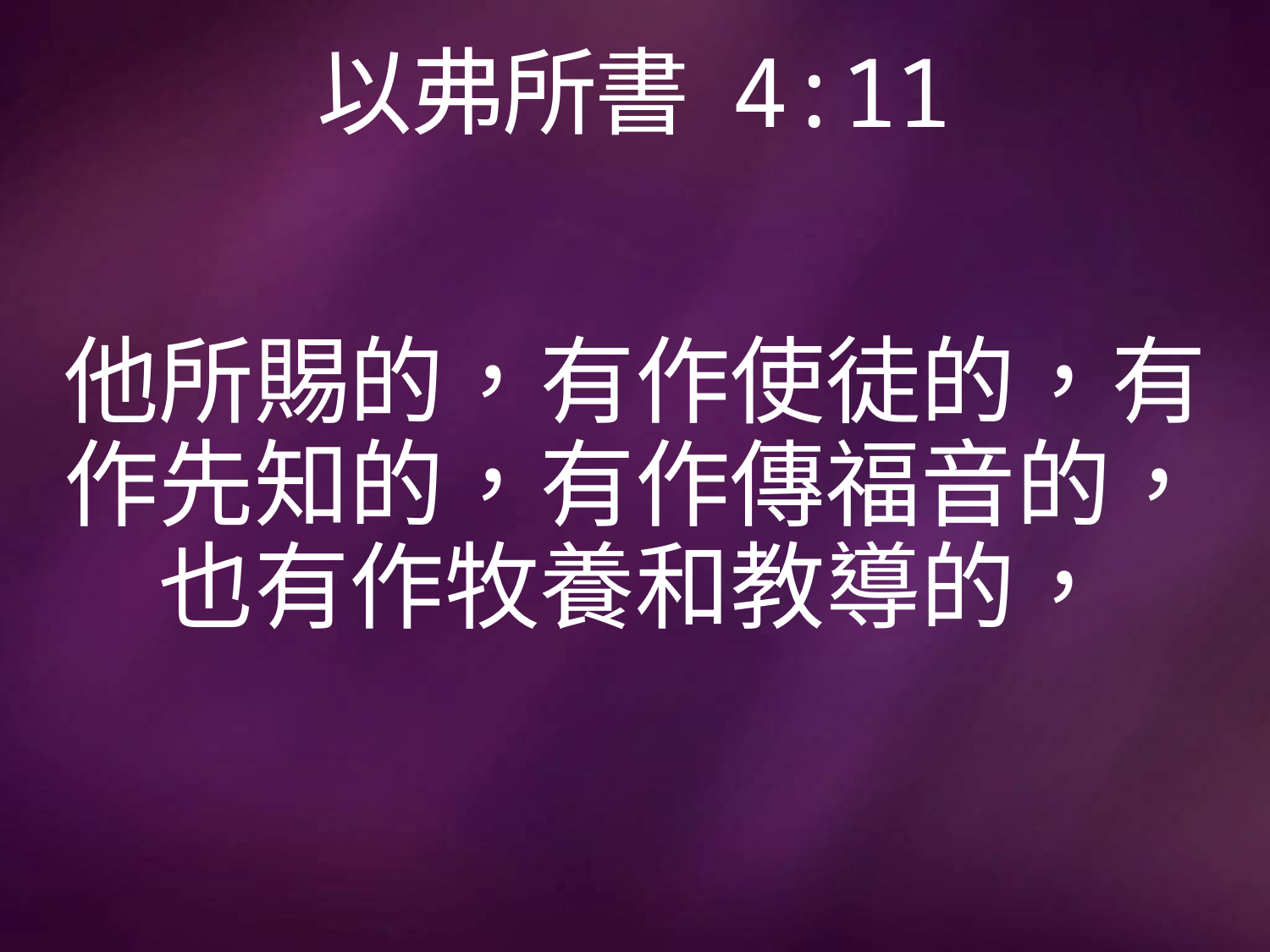

# 以弗所書 4:11
他所賜的，有作使徒的，有作先知的，有作傳福音的，也有作牧養和教導的，